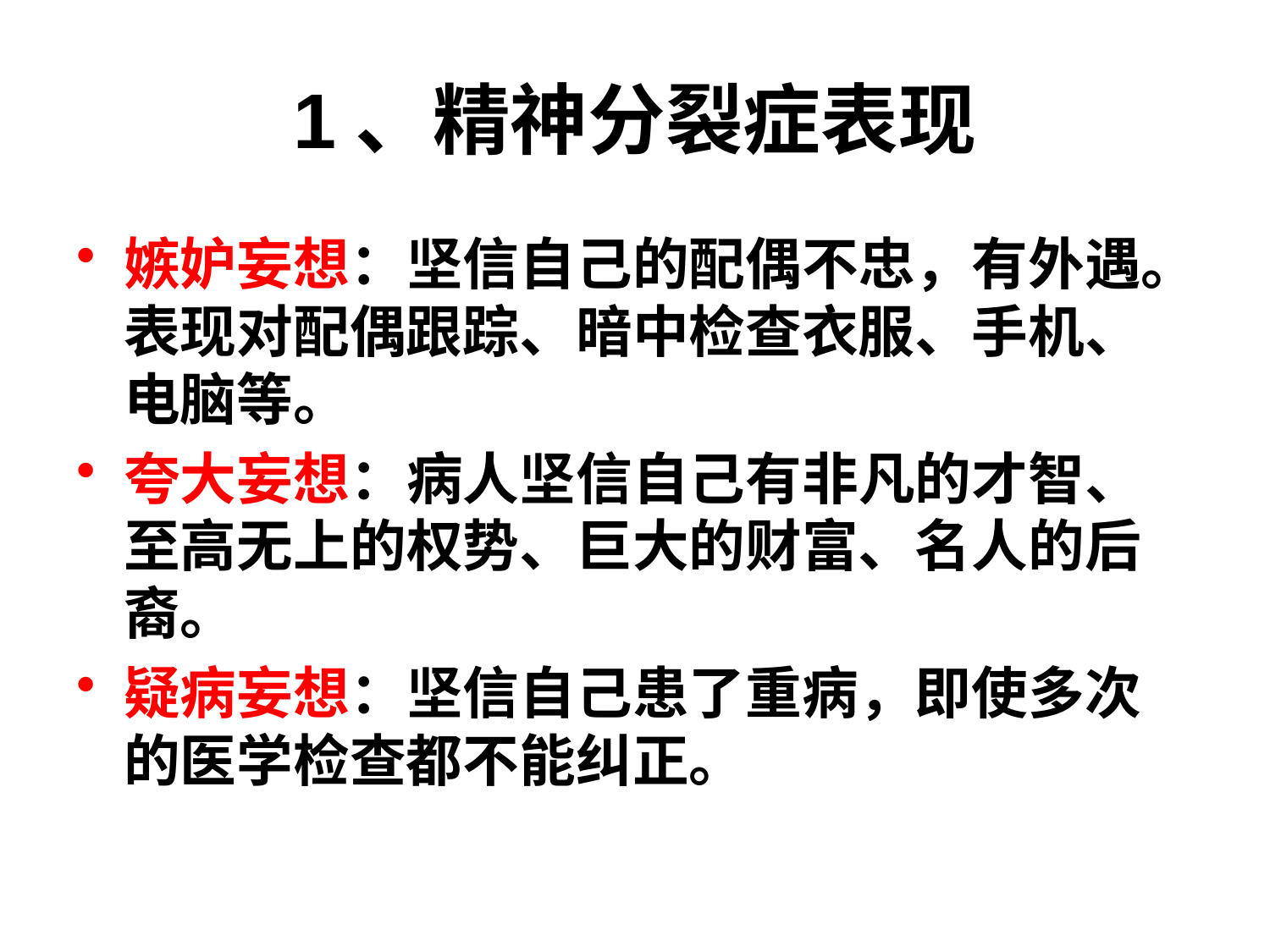

# 1、精神分裂症表现
嫉妒妄想：坚信自己的配偶不忠，有外遇。表现对配偶跟踪、暗中检查衣服、手机、电脑等。
夸大妄想：病人坚信自己有非凡的才智、至高无上的权势、巨大的财富、名人的后裔。
疑病妄想：坚信自己患了重病，即使多次的医学检查都不能纠正。